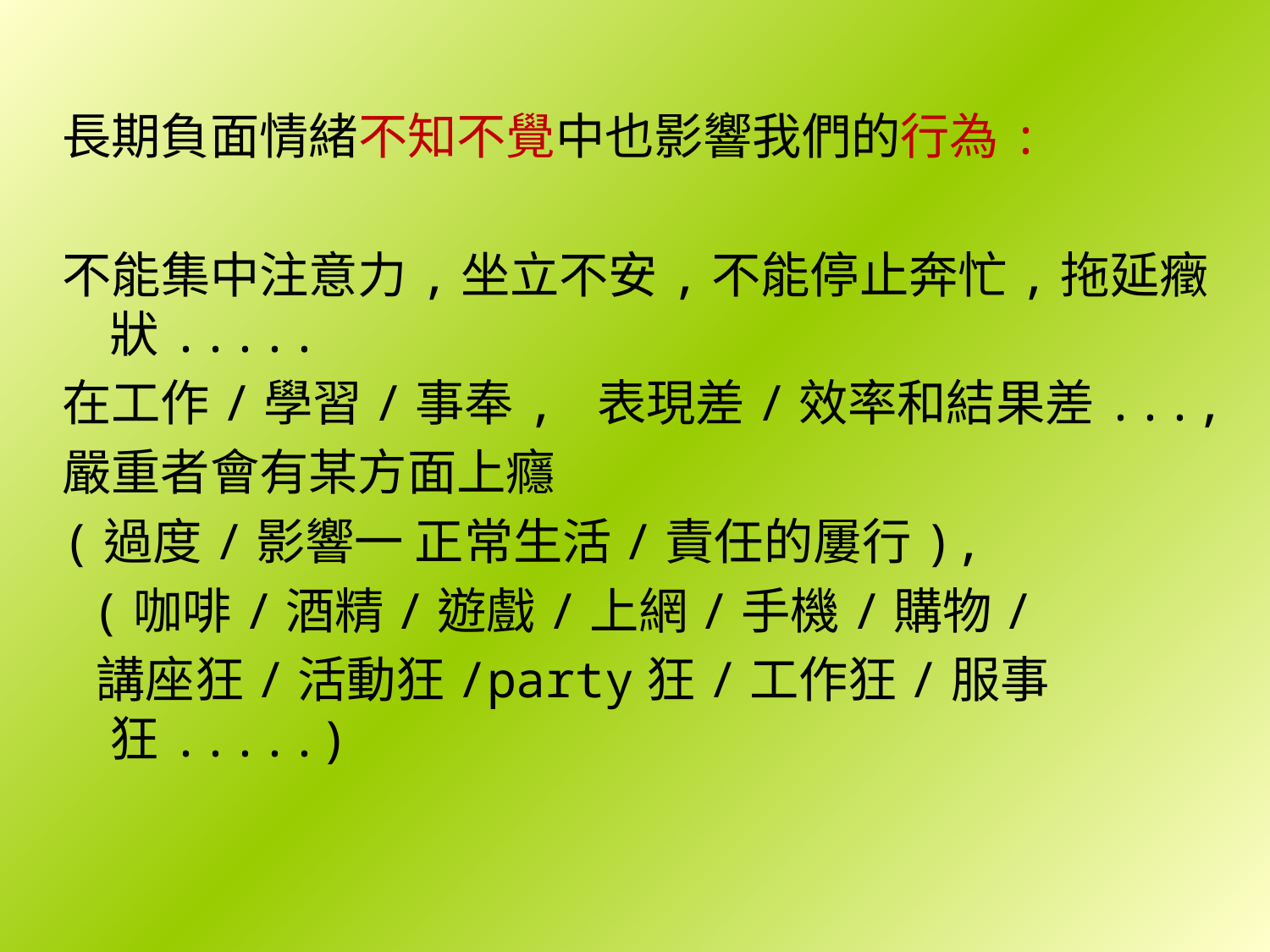

長期負面情緒不知不覺中也影響我們的行為:

不能集中注意力,坐立不安,不能停止奔忙,拖延癥狀.....
在工作/學習/事奉, 表現差/效率和結果差...,
嚴重者會有某方面上癮
(過度/影響一 正常生活/責任的屢行),
 (咖啡/酒精/遊戲/上網/手機/購物/
  講座狂/活動狂/party狂/工作狂/服事狂.....)